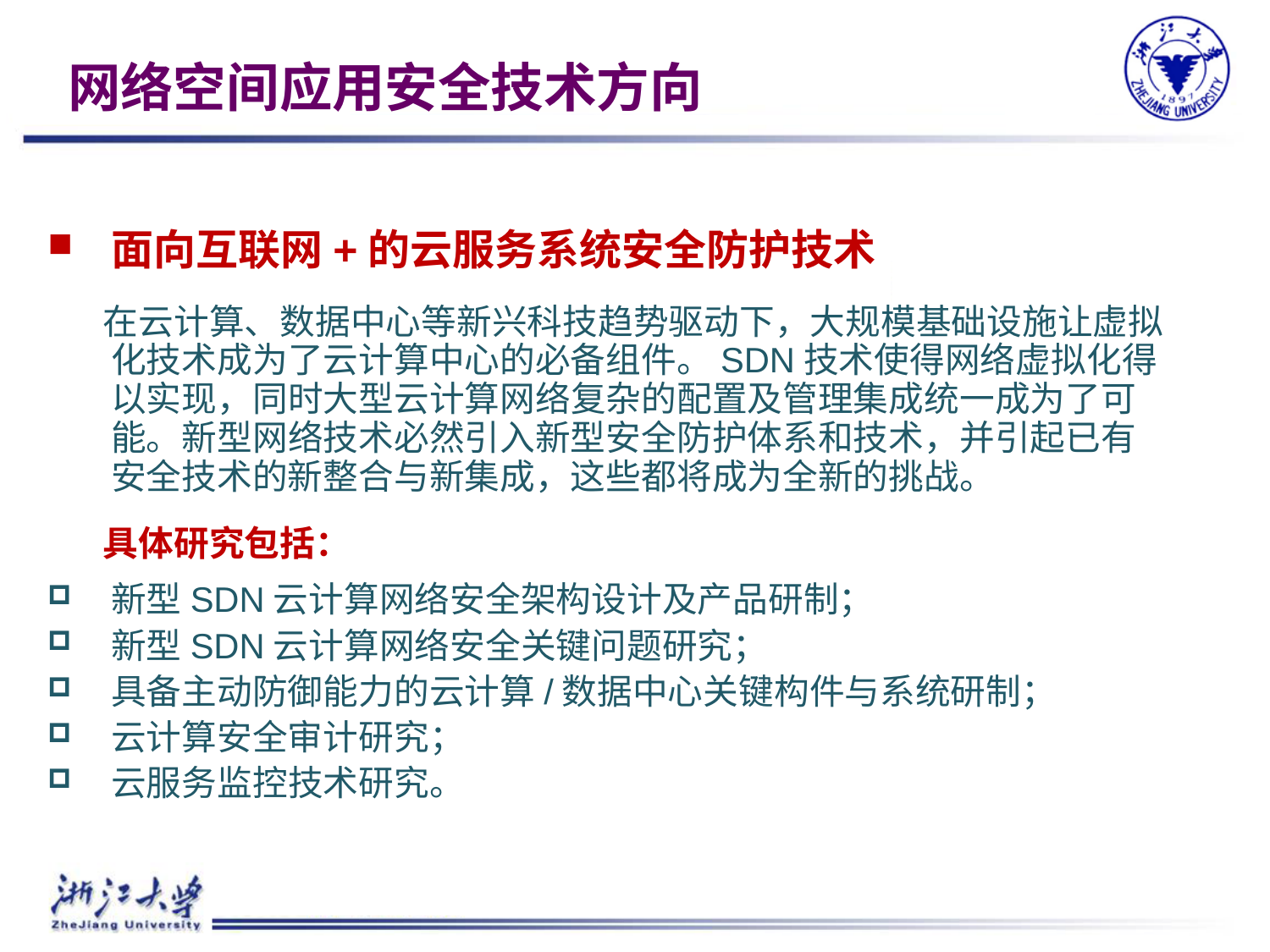

网络空间应用安全技术方向

面向互联网+的云服务系统安全防护技术
      在云计算、数据中心等新兴科技趋势驱动下，大规模基础设施让虚拟化技术成为了云计算中心的必备组件。SDN技术使得网络虚拟化得以实现，同时大型云计算网络复杂的配置及管理集成统一成为了可能。新型网络技术必然引入新型安全防护体系和技术，并引起已有安全技术的新整合与新集成，这些都将成为全新的挑战。
      具体研究包括：
新型SDN云计算网络安全架构设计及产品研制；
新型SDN云计算网络安全关键问题研究；
具备主动防御能力的云计算/数据中心关键构件与系统研制；
云计算安全审计研究；
云服务监控技术研究。